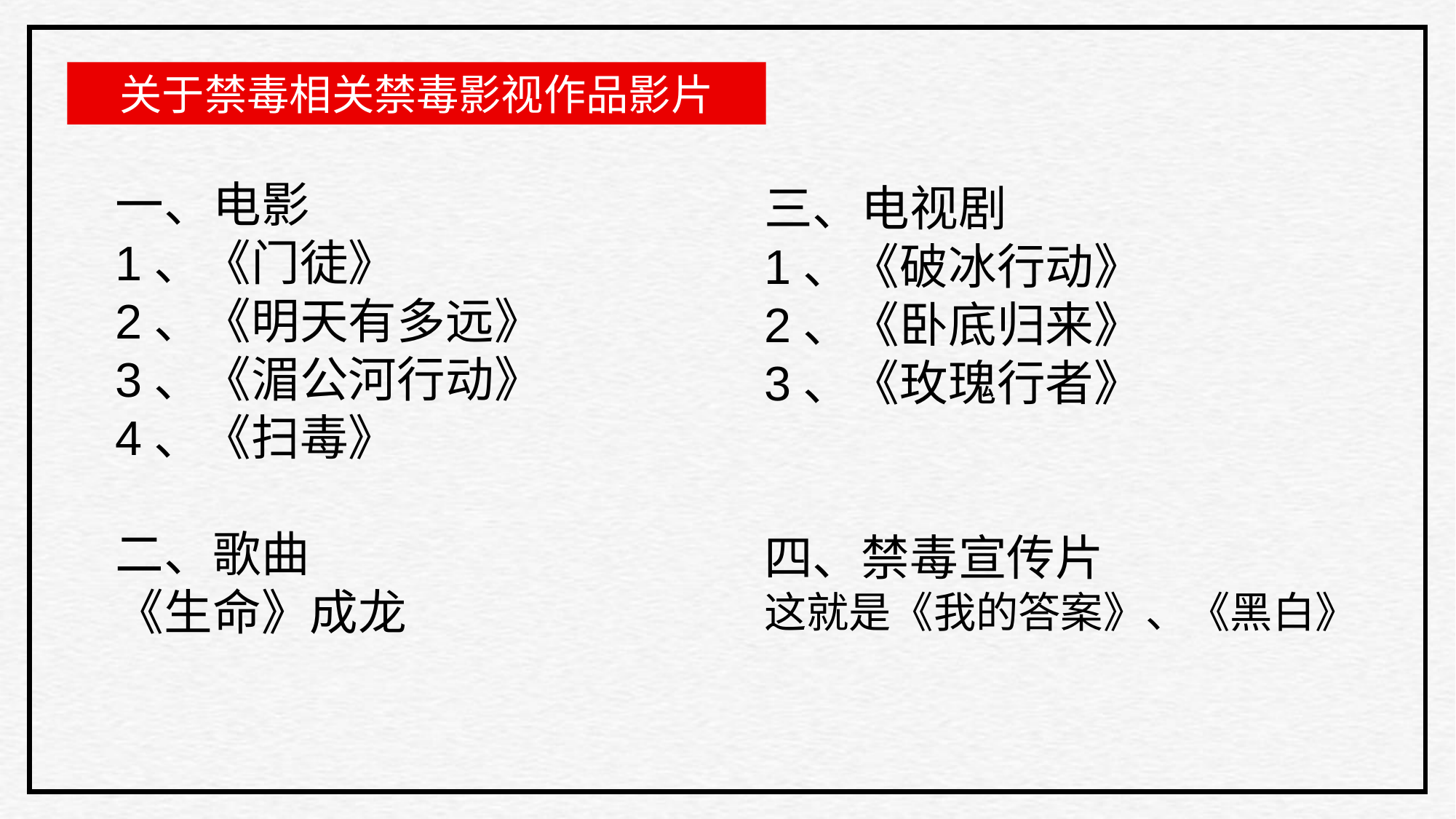

关于禁毒相关禁毒影视作品影片
一、电影
1、《门徒》
2、《明天有多远》
3、《湄公河行动》
4、《扫毒》

二、歌曲
《生命》成龙
三、电视剧
1、《破冰行动》
2、《卧底归来》
3、《玫瑰行者》

四、禁毒宣传片
这就是《我的答案》、《黑白》